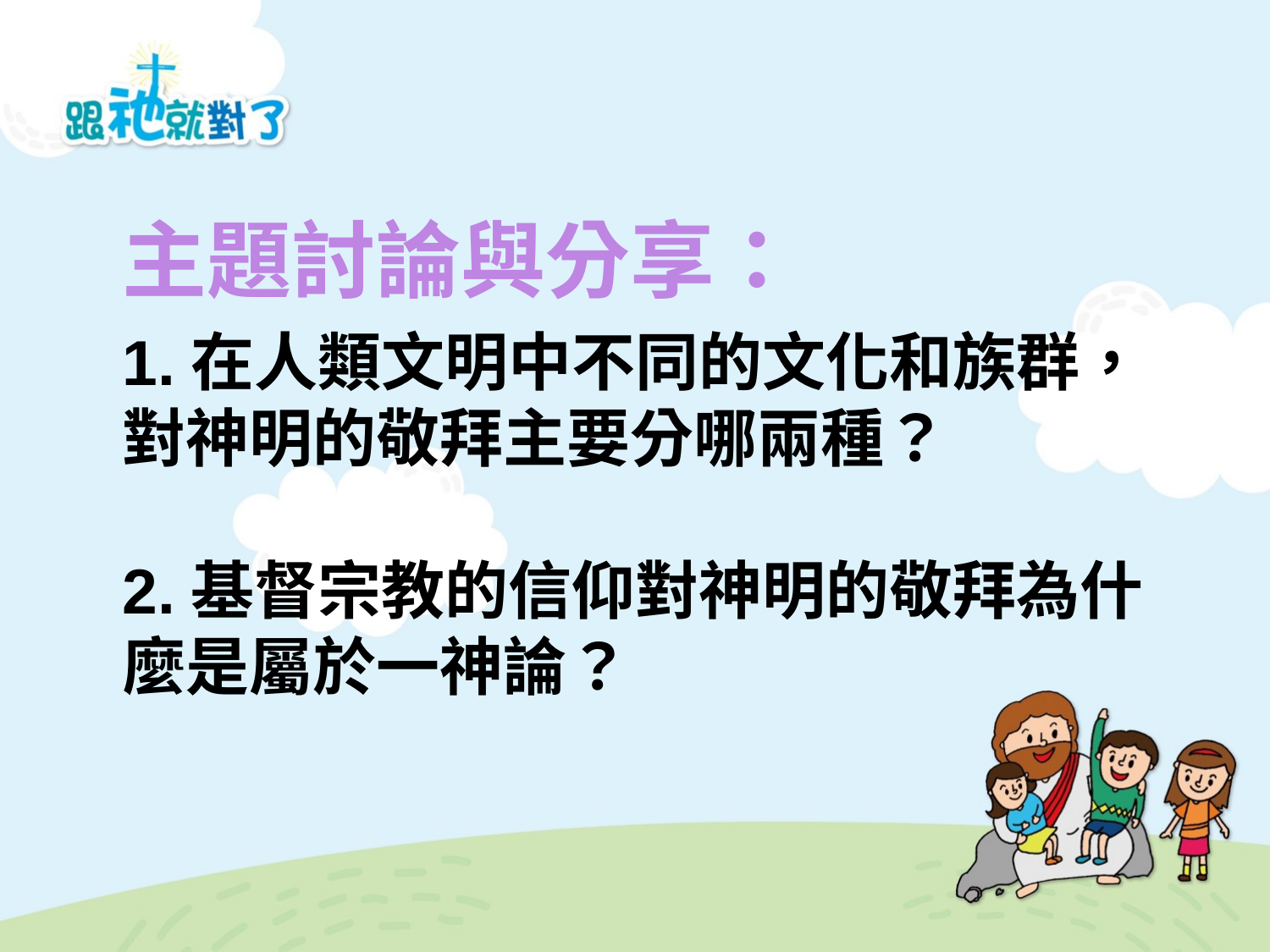

主題討論與分享：
1.在人類文明中不同的文化和族群，對神明的敬拜主要分哪兩種？

2.基督宗教的信仰對神明的敬拜為什麼是屬於一神論？